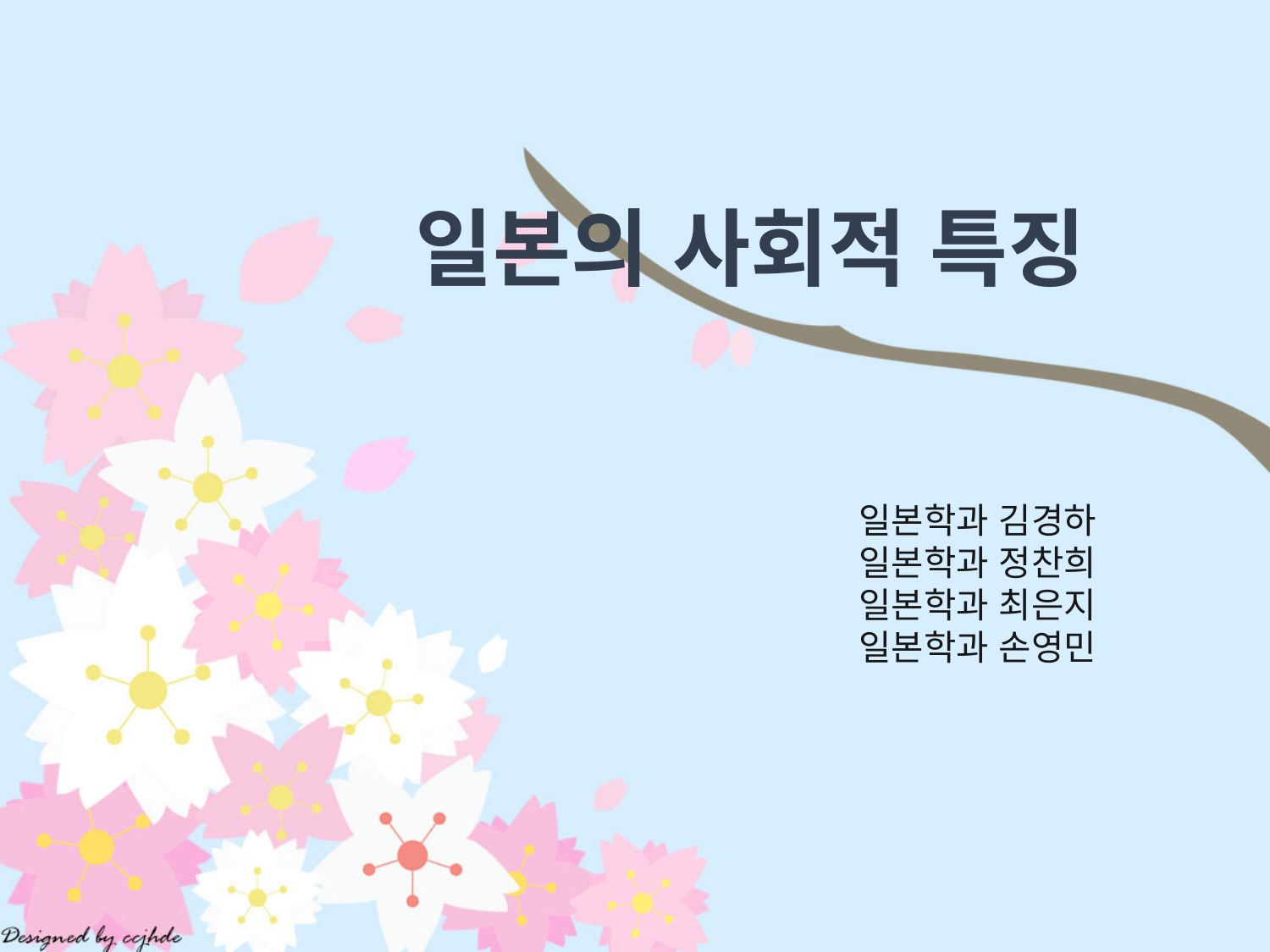

일본의 사회적 특징
일본학과 김경하
일본학과 정찬희
일본학과 최은지
일본학과 손영민